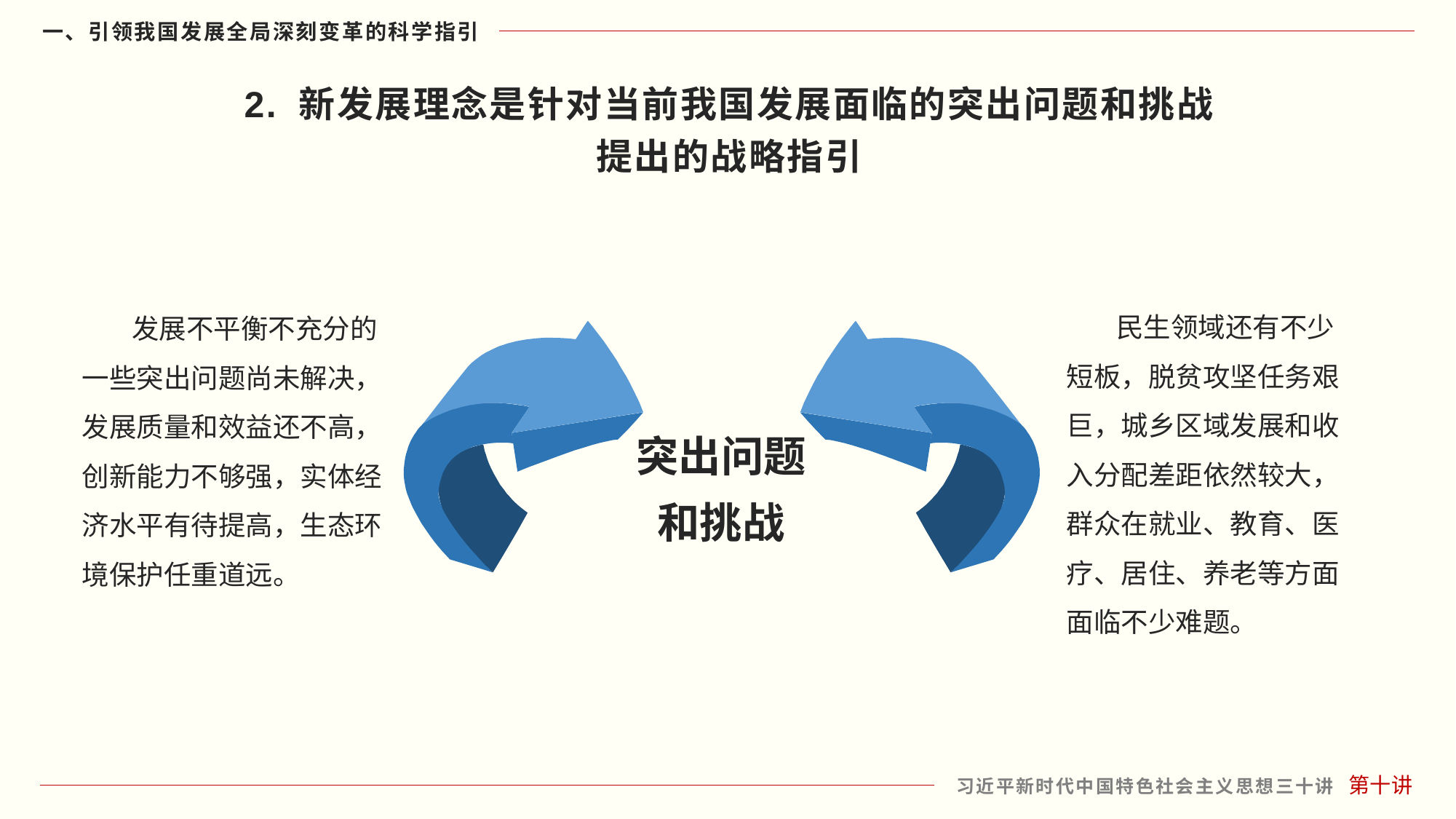

2. 新发展理念是针对当前我国发展面临的突出问题和挑战
提出的战略指引
       民生领域还有不少短板，脱贫攻坚任务艰巨，城乡区域发展和收入分配差距依然较大，群众在就业、教育、医疗、居住、养老等方面面临不少难题。
       发展不平衡不充分的一些突出问题尚未解决，发展质量和效益还不高，创新能力不够强，实体经济水平有待提高，生态环境保护任重道远。

突出问题
和挑战